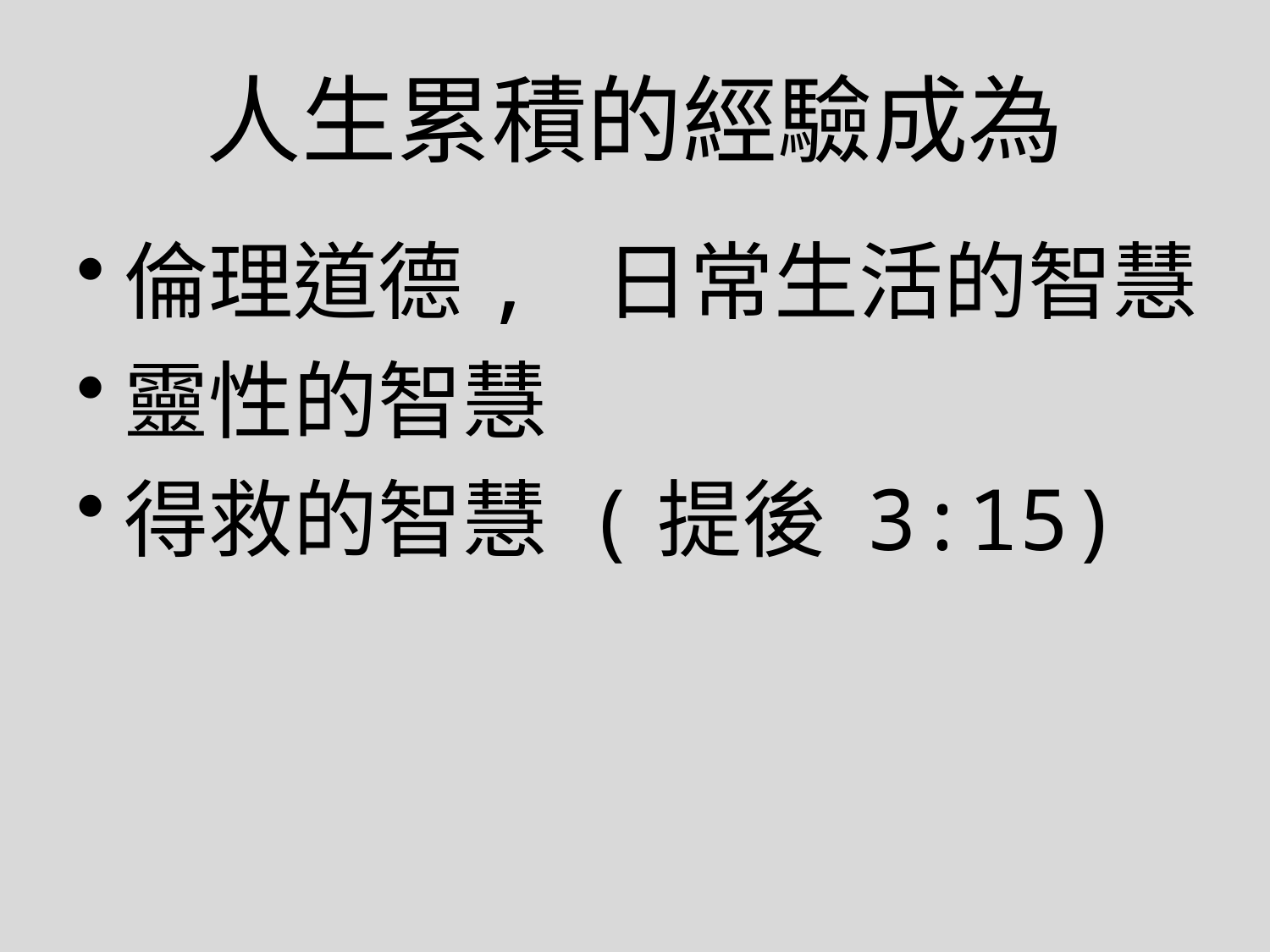

# 人生累積的經驗成為
倫理道德, 日常生活的智慧
靈性的智慧
得救的智慧 (提後 3:15)